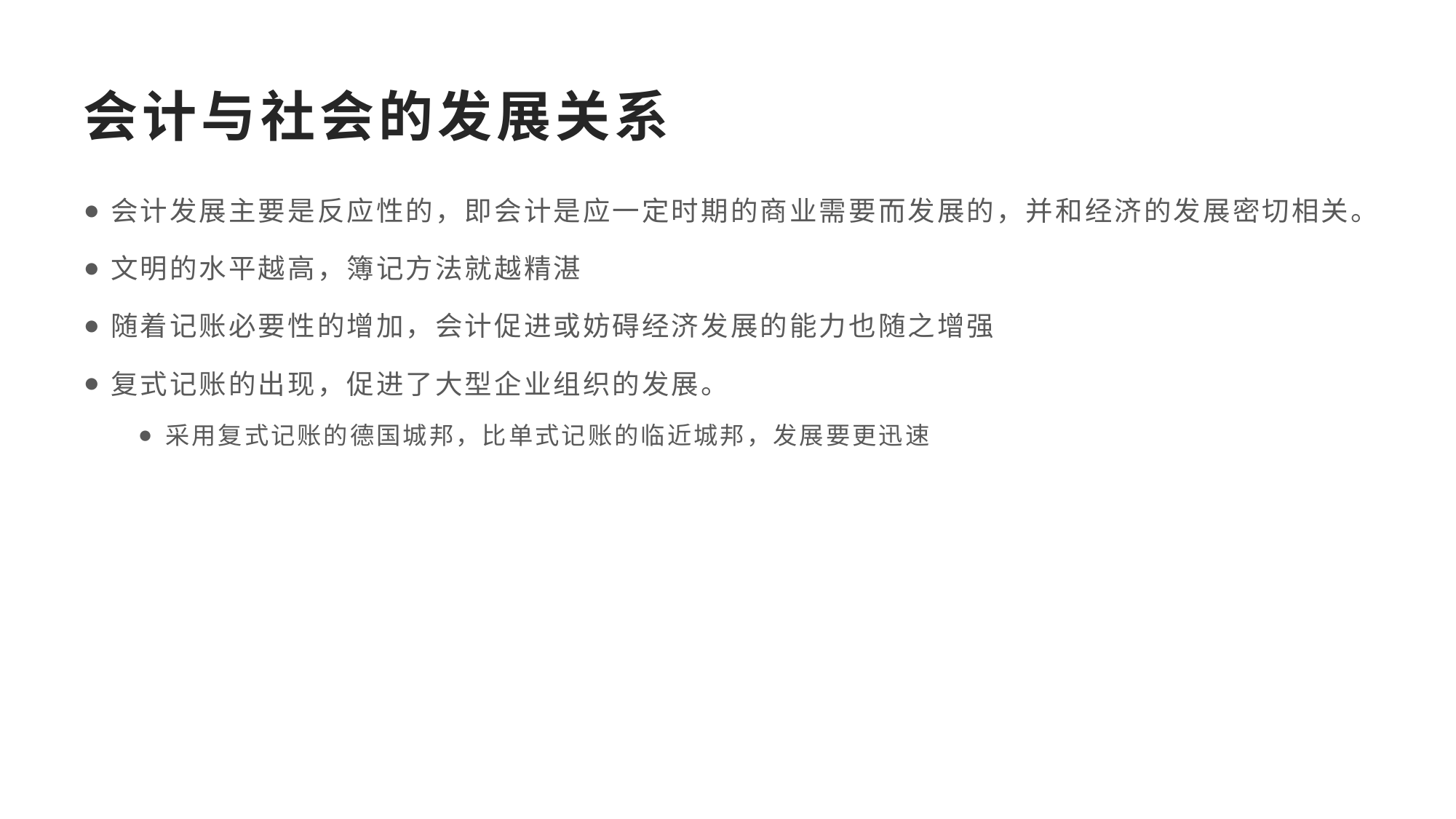

# 会计与社会的发展关系
会计发展主要是反应性的，即会计是应一定时期的商业需要而发展的，并和经济的发展密切相关。
文明的水平越高，簿记方法就越精湛
随着记账必要性的增加，会计促进或妨碍经济发展的能力也随之增强
复式记账的出现，促进了大型企业组织的发展。
采用复式记账的德国城邦，比单式记账的临近城邦，发展要更迅速